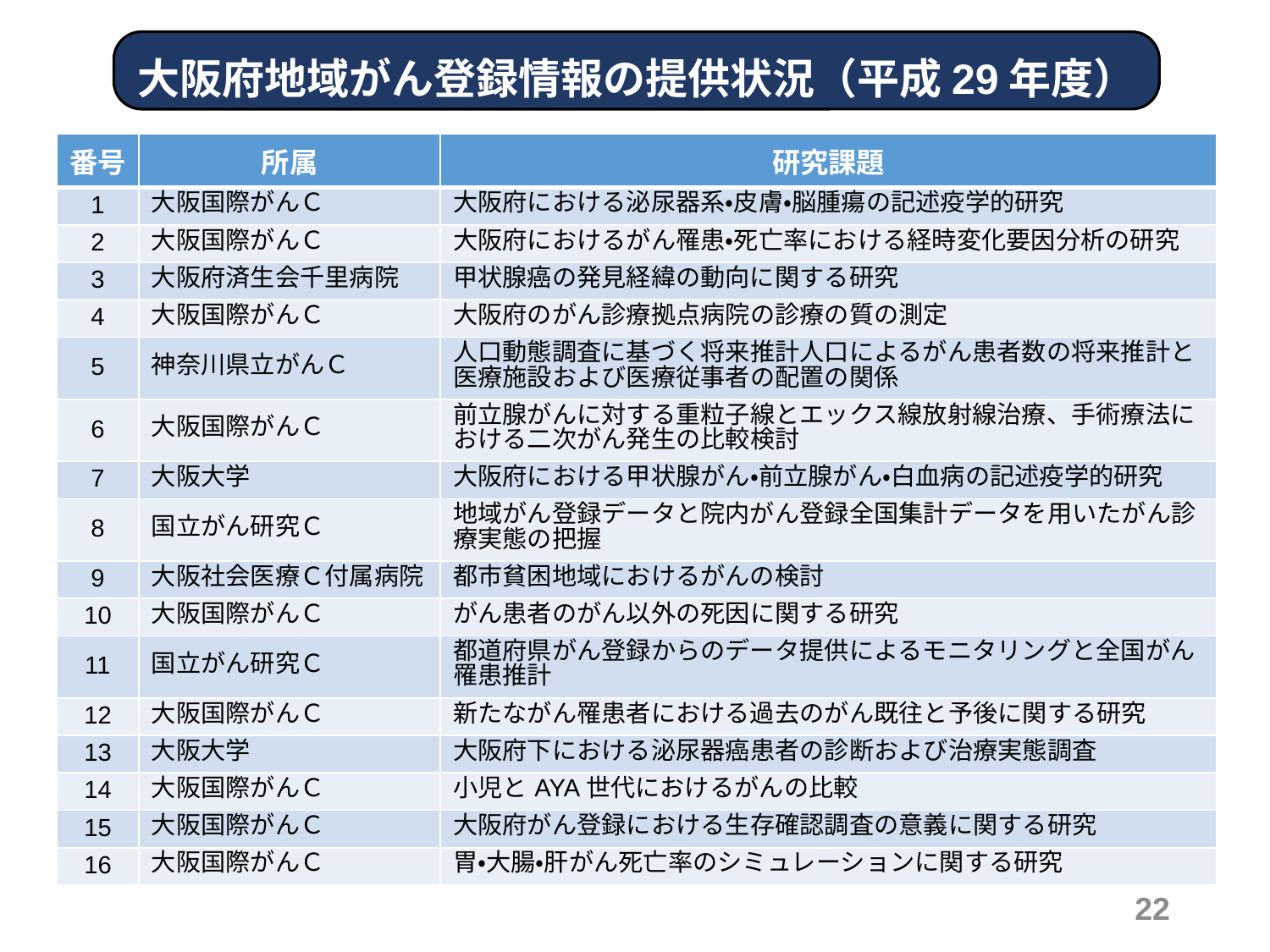

大阪府地域がん登録情報の提供状況（平成29年度）
| 番号 | 所属 | 研究課題 |
| --- | --- | --- |
| 1 | 大阪国際がんＣ | 大阪府における泌尿器系・皮膚・脳腫瘍の記述疫学的研究 |
| 2 | 大阪国際がんＣ | 大阪府におけるがん罹患・死亡率における経時変化要因分析の研究 |
| 3 | 大阪府済生会千里病院 | 甲状腺癌の発見経緯の動向に関する研究 |
| 4 | 大阪国際がんＣ | 大阪府のがん診療拠点病院の診療の質の測定 |
| 5 | 神奈川県立がんＣ | 人口動態調査に基づく将来推計人口によるがん患者数の将来推計と医療施設および医療従事者の配置の関係 |
| 6 | 大阪国際がんＣ | 前立腺がんに対する重粒子線とエックス線放射線治療、手術療法における二次がん発生の比較検討 |
| 7 | 大阪大学 | 大阪府における甲状腺がん・前立腺がん・白血病の記述疫学的研究 |
| 8 | 国立がん研究Ｃ | 地域がん登録データと院内がん登録全国集計データを用いたがん診療実態の把握 |
| 9 | 大阪社会医療Ｃ付属病院 | 都市貧困地域におけるがんの検討 |
| 10 | 大阪国際がんＣ | がん患者のがん以外の死因に関する研究 |
| 11 | 国立がん研究Ｃ | 都道府県がん登録からのデータ提供によるモニタリングと全国がん罹患推計 |
| 12 | 大阪国際がんＣ | 新たながん罹患者における過去のがん既往と予後に関する研究 |
| 13 | 大阪大学 | 大阪府下における泌尿器癌患者の診断および治療実態調査 |
| 14 | 大阪国際がんＣ | 小児とAYA世代におけるがんの比較 |
| 15 | 大阪国際がんＣ | 大阪府がん登録における生存確認調査の意義に関する研究 |
| 16 | 大阪国際がんＣ | 胃・大腸・肝がん死亡率のシミュレーションに関する研究 |
22